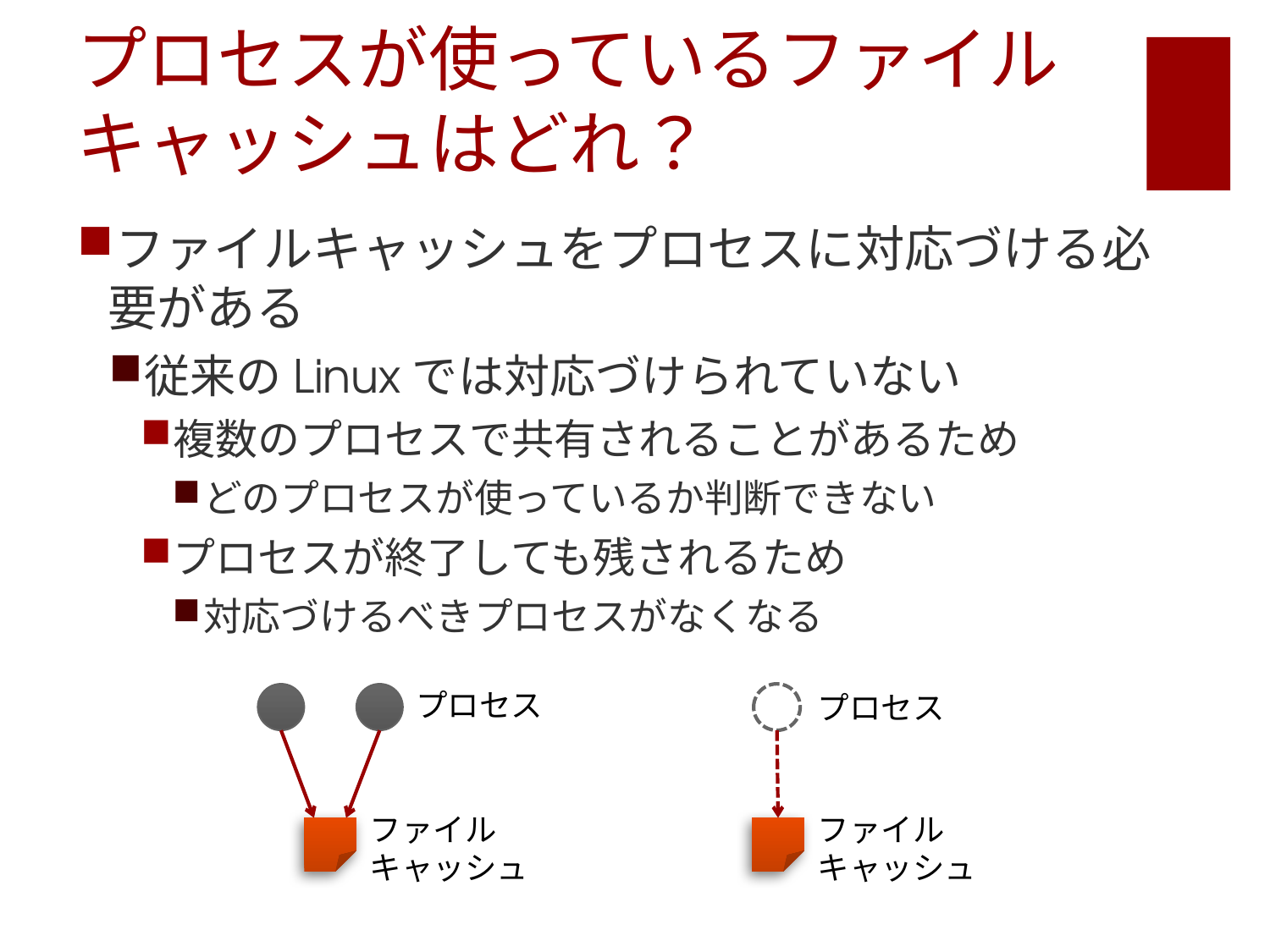

# プロセスが使っているファイルキャッシュはどれ？
ファイルキャッシュをプロセスに対応づける必要がある
従来のLinuxでは対応づけられていない
複数のプロセスで共有されることがあるため
どのプロセスが使っているか判断できない
プロセスが終了しても残されるため
対応づけるべきプロセスがなくなる

プロセス
プロセス

ファイル
キャッシュ
ファイル
キャッシュ